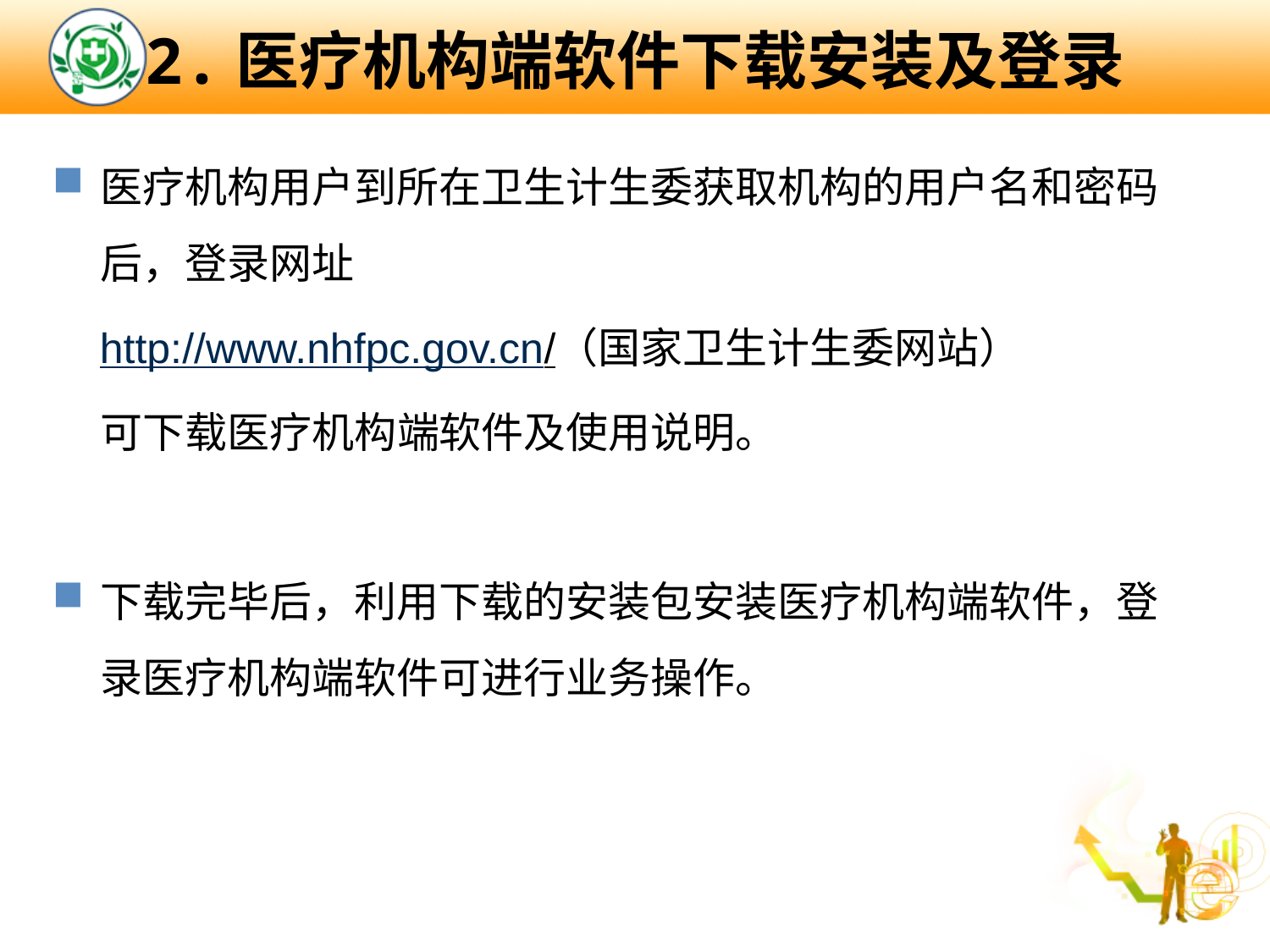

2.医疗机构端软件下载安装及登录
# 医疗机构用户到所在卫生计生委获取机构的用户名和密码后，登录网址
    http://www.nhfpc.gov.cn/（国家卫生计生委网站）
    可下载医疗机构端软件及使用说明。

下载完毕后，利用下载的安装包安装医疗机构端软件，登录医疗机构端软件可进行业务操作。